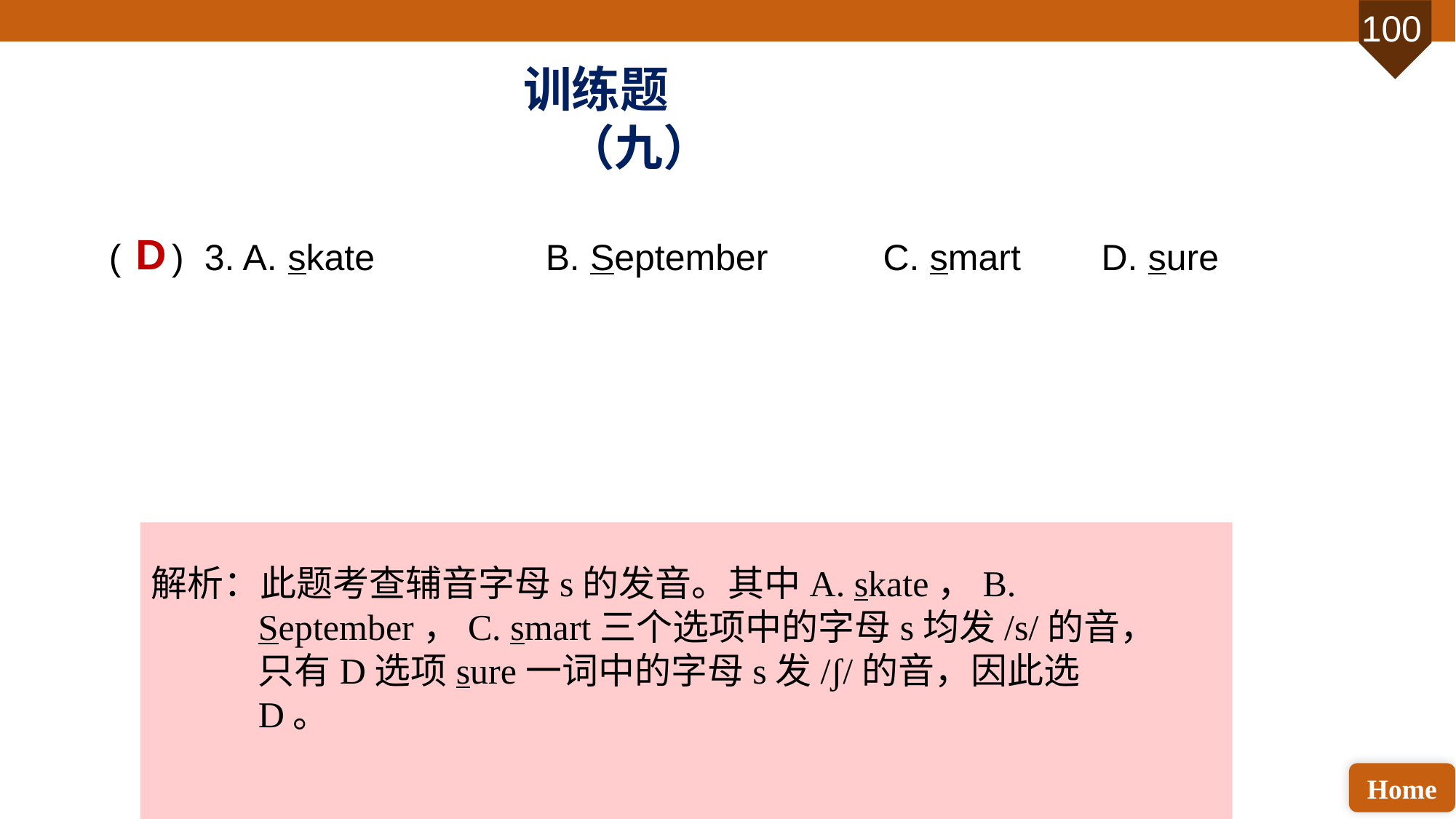

训练题（九）
(     )  3. A. skate 		B. September	 C. smart	 D. sure
D

解析：此题考查辅音字母s的发音。其中A. skate，B. September，C. smart三个选项中的字母s均发/s/的音，只有D选项sure一词中的字母s发/ʃ/的音，因此选D。